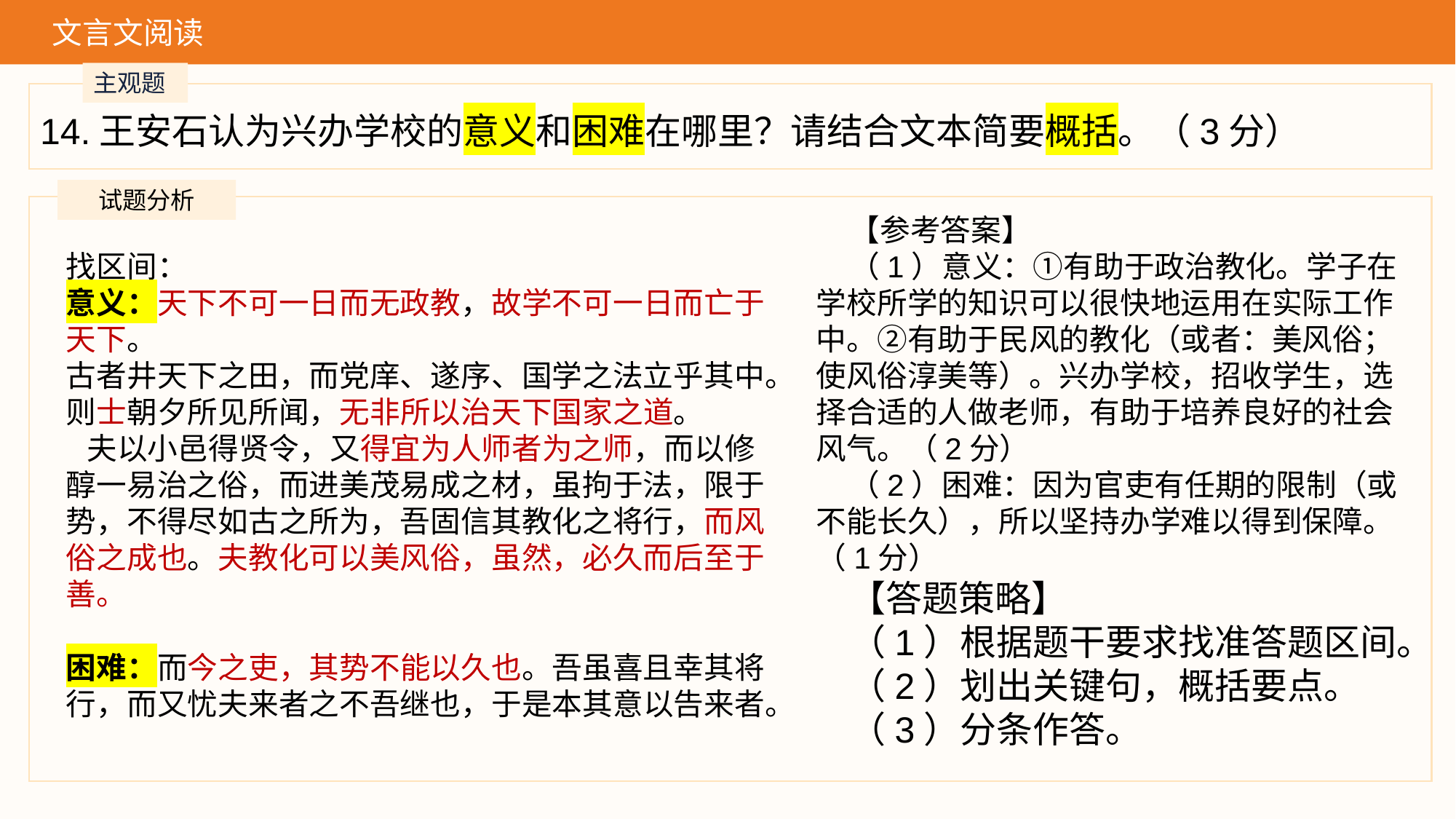

文言文阅读
主观题

14.王安石认为兴办学校的意义和困难在哪里？请结合文本简要概括。（3分）
试题分析

【参考答案】
（1）意义：①有助于政治教化。学子在学校所学的知识可以很快地运用在实际工作中。②有助于民风的教化（或者：美风俗；使风俗淳美等）。兴办学校，招收学生，选择合适的人做老师，有助于培养良好的社会风气。（2分）
（2）困难：因为官吏有任期的限制（或不能长久），所以坚持办学难以得到保障。（1分）
【答题策略】
（1）根据题干要求找准答题区间。
（2）划出关键句，概括要点。
（3）分条作答。
找区间：
意义：天下不可一日而无政教，故学不可一日而亡于天下。
古者井天下之田，而党庠、遂序、国学之法立乎其中。则士朝夕所见所闻，无非所以治天下国家之道。
  夫以小邑得贤令，又得宜为人师者为之师，而以修醇一易治之俗，而进美茂易成之材，虽拘于法，限于势，不得尽如古之所为，吾固信其教化之将行，而风俗之成也。夫教化可以美风俗，虽然，必久而后至于善。

困难：而今之吏，其势不能以久也。吾虽喜且幸其将行，而又忧夫来者之不吾继也，于是本其意以告来者。